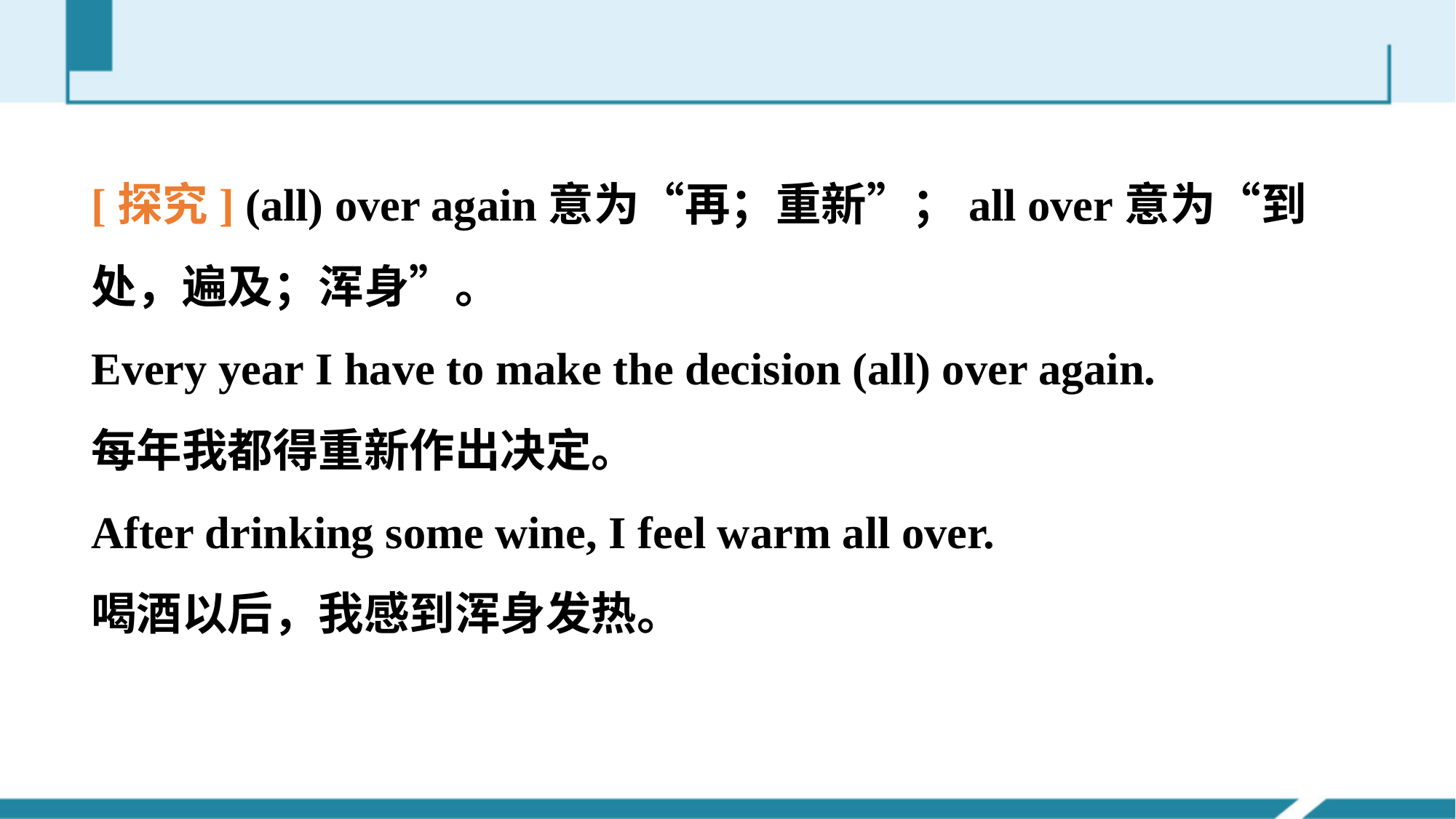

[探究] (all) over again意为“再；重新”；all over意为“到处，遍及；浑身”。
Every year I have to make the decision (all) over again.
每年我都得重新作出决定。
After drinking some wine, I feel warm all over.
喝酒以后，我感到浑身发热。